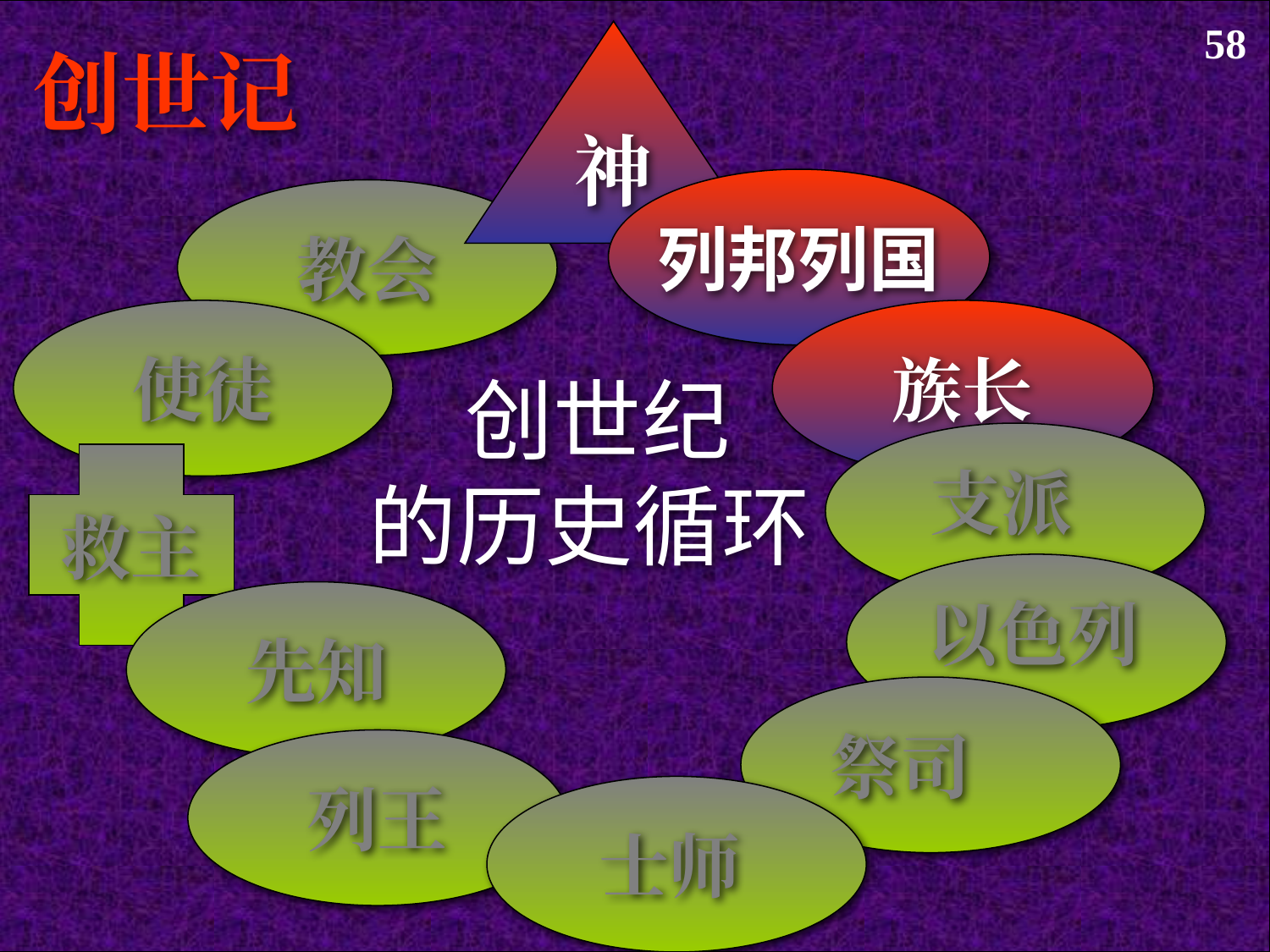

58

神
创世记

列邦列国

教会

族长
使徒
创世纪
的历史循环

支派
救主

以色列
先知

祭司

列王

士师